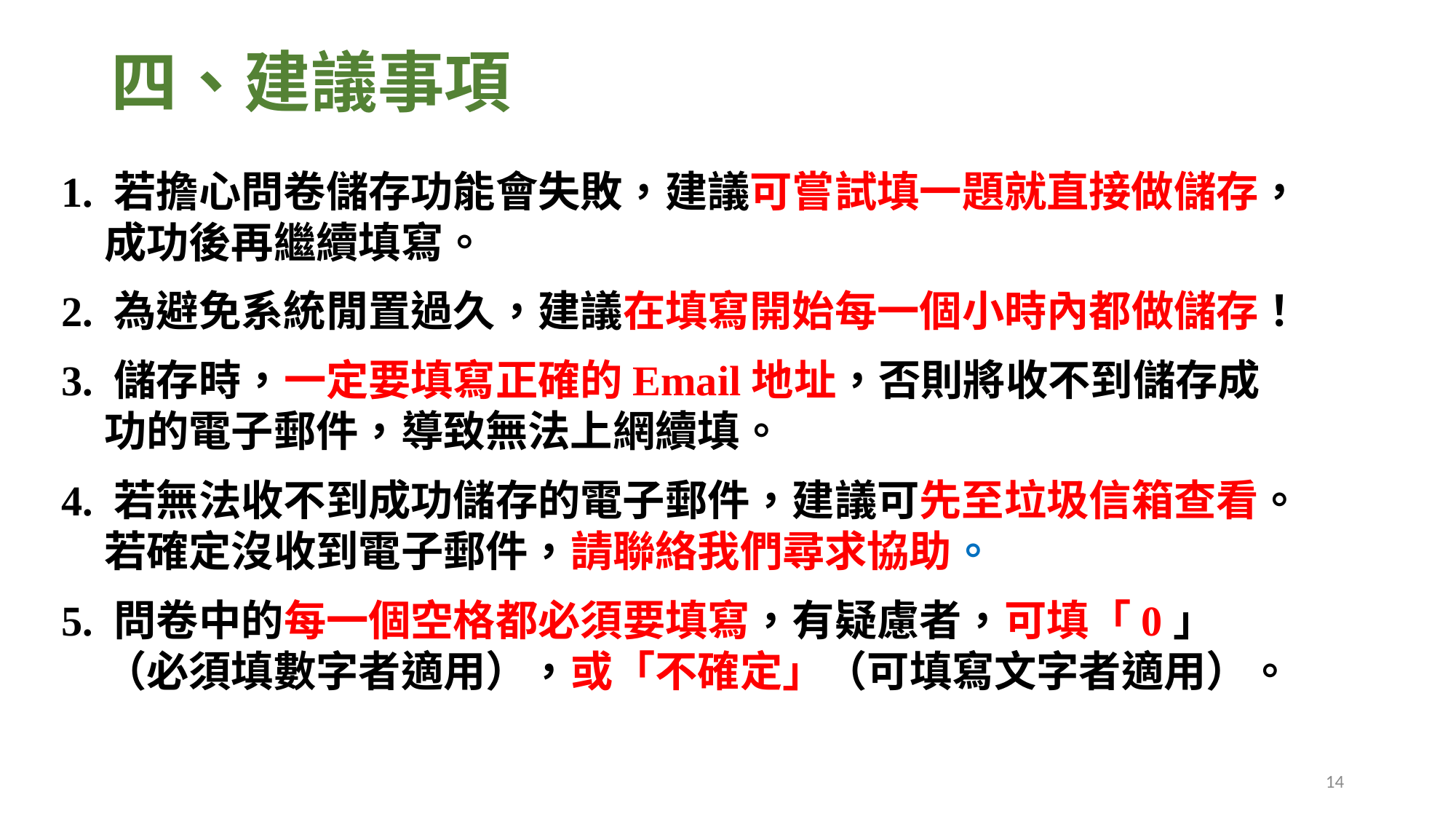

# 四、建議事項
1. 若擔心問卷儲存功能會失敗，建議可嘗試填一題就直接做儲存，成功後再繼續填寫。
2. 為避免系統閒置過久，建議在填寫開始每一個小時內都做儲存！
3. 儲存時，一定要填寫正確的Email地址，否則將收不到儲存成功的電子郵件，導致無法上網續填。
4. 若無法收不到成功儲存的電子郵件，建議可先至垃圾信箱查看。若確定沒收到電子郵件，請聯絡我們尋求協助。
5. 問卷中的每一個空格都必須要填寫，有疑慮者，可填「0」（必須填數字者適用），或「不確定」（可填寫文字者適用）。

14